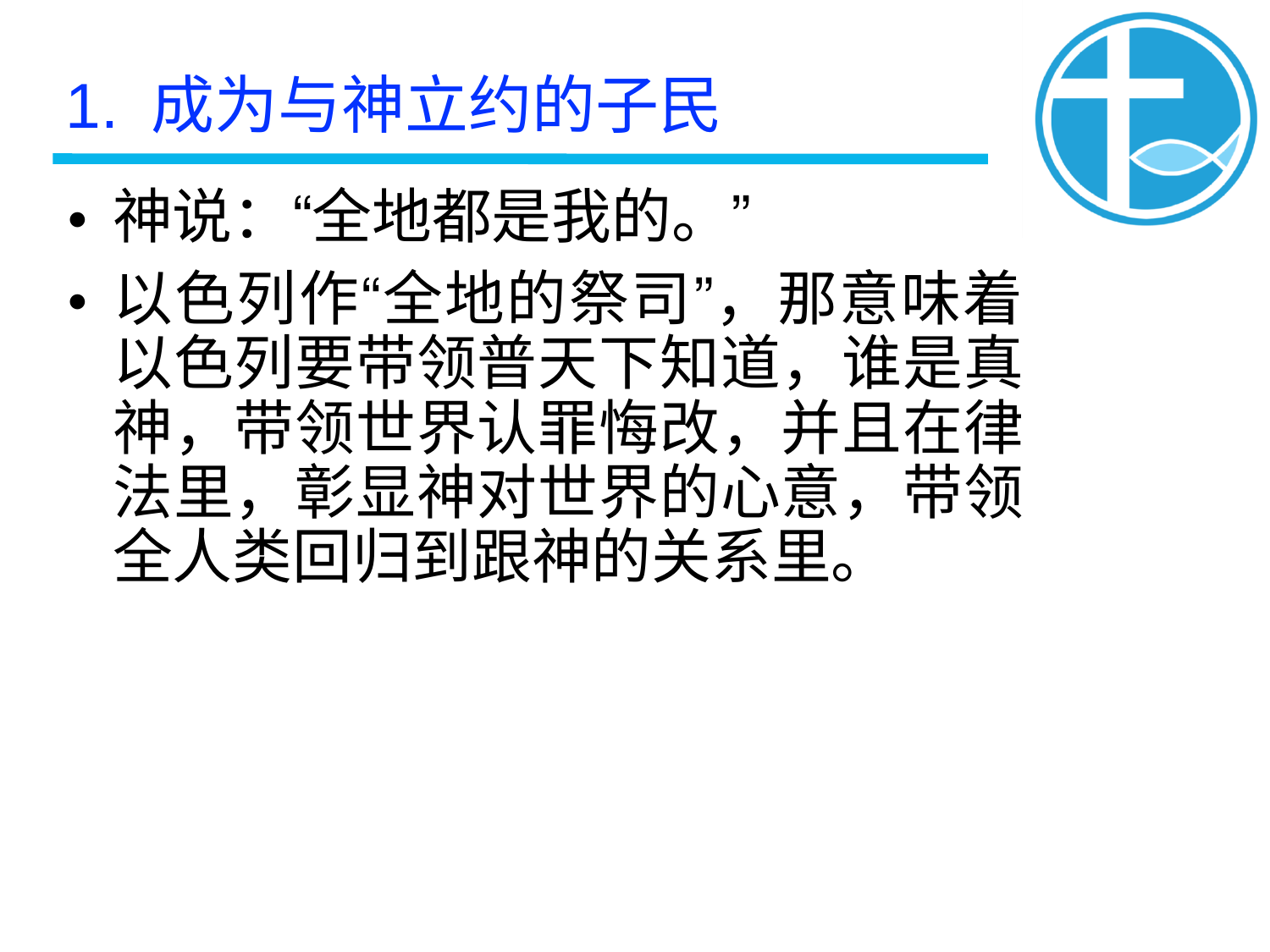

1. 成为与神立约的子民
神说：“全地都是我的。”
以色列作“全地的祭司”，那意味着以色列要带领普天下知道，谁是真神，带领世界认罪悔改，并且在律法里，彰显神对世界的心意，带领全人类回归到跟神的关系里。